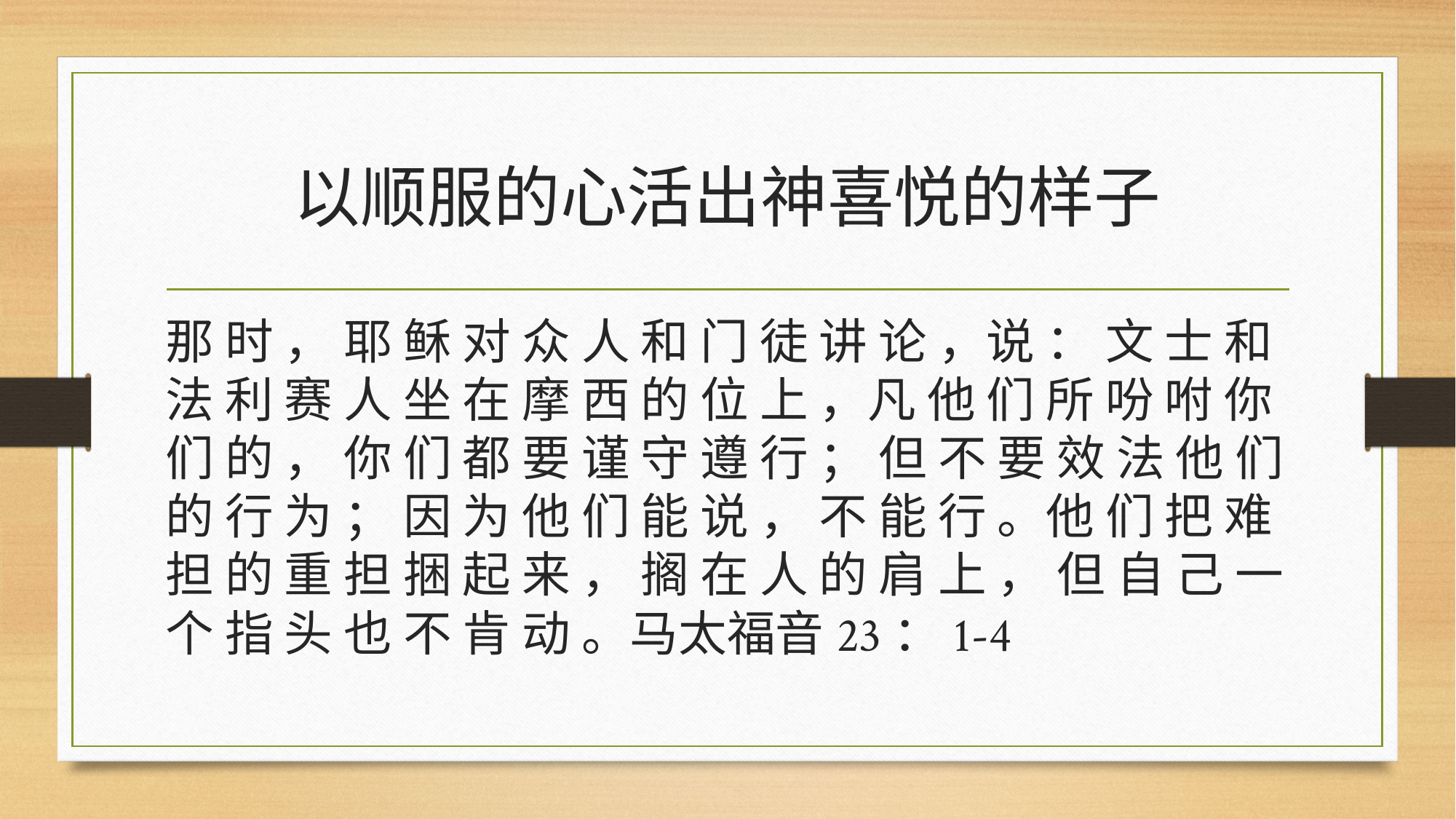

# 以顺服的心活出神喜悦的样子
那 时 ， 耶 稣 对 众 人 和 门 徒 讲 论 ，说 ： 文 士 和 法 利 赛 人 坐 在 摩 西 的 位 上 ，凡 他 们 所 吩 咐 你 们 的 ， 你 们 都 要 谨 守 遵 行 ； 但 不 要 效 法 他 们 的 行 为 ； 因 为 他 们 能 说 ， 不 能 行 。他 们 把 难 担 的 重 担 捆 起 来 ， 搁 在 人 的 肩 上 ， 但 自 己 一 个 指 头 也 不 肯 动 。马太福音23：1-4